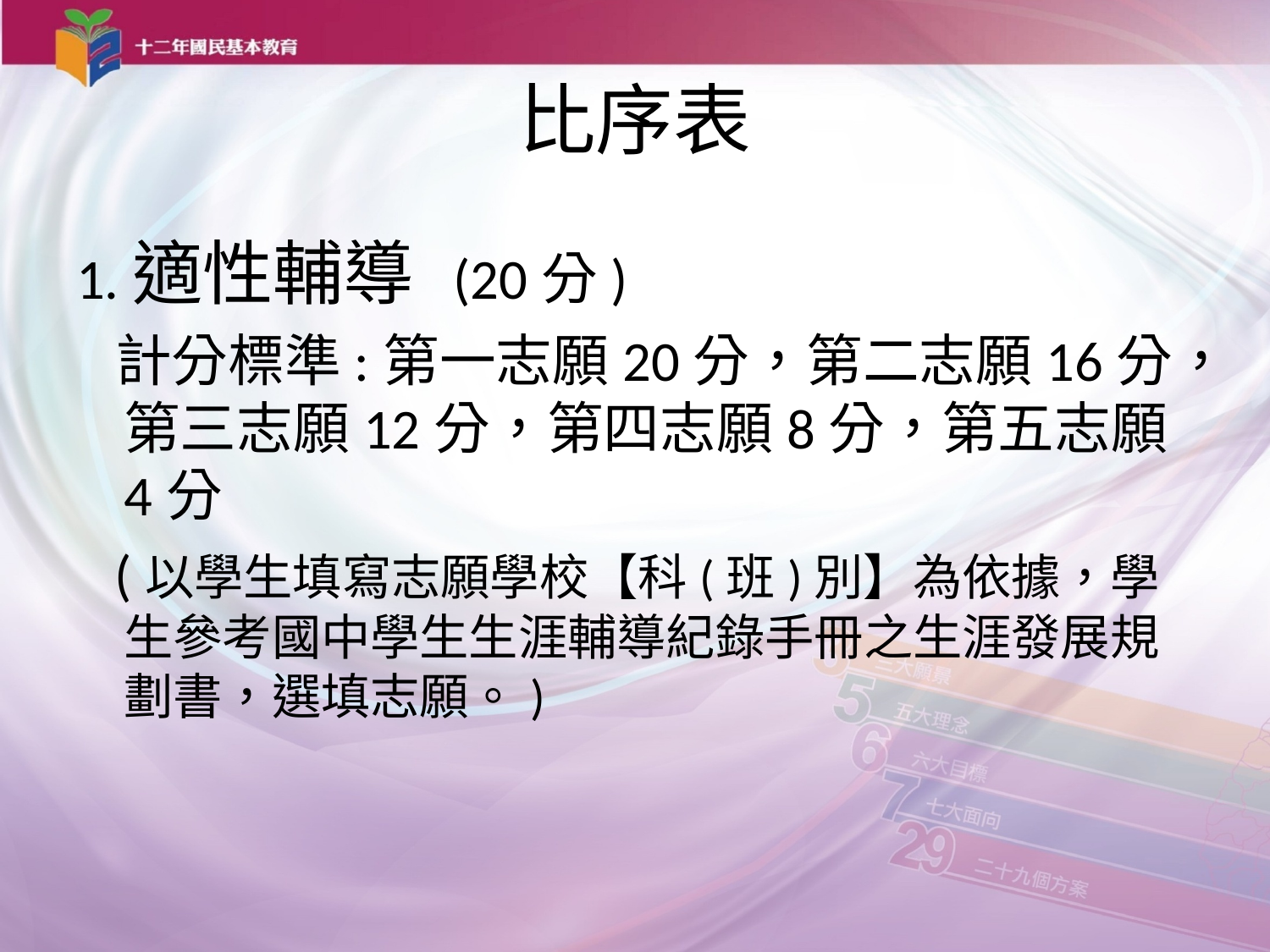

# 比序表
1.適性輔導  (20分)
  計分標準:第一志願20分，第二志願16分，第三志願12分，第四志願8分，第五志願4分
   (以學生填寫志願學校【科(班)別】為依據，學生參考國中學生生涯輔導紀錄手冊之生涯發展規劃書，選填志願。)